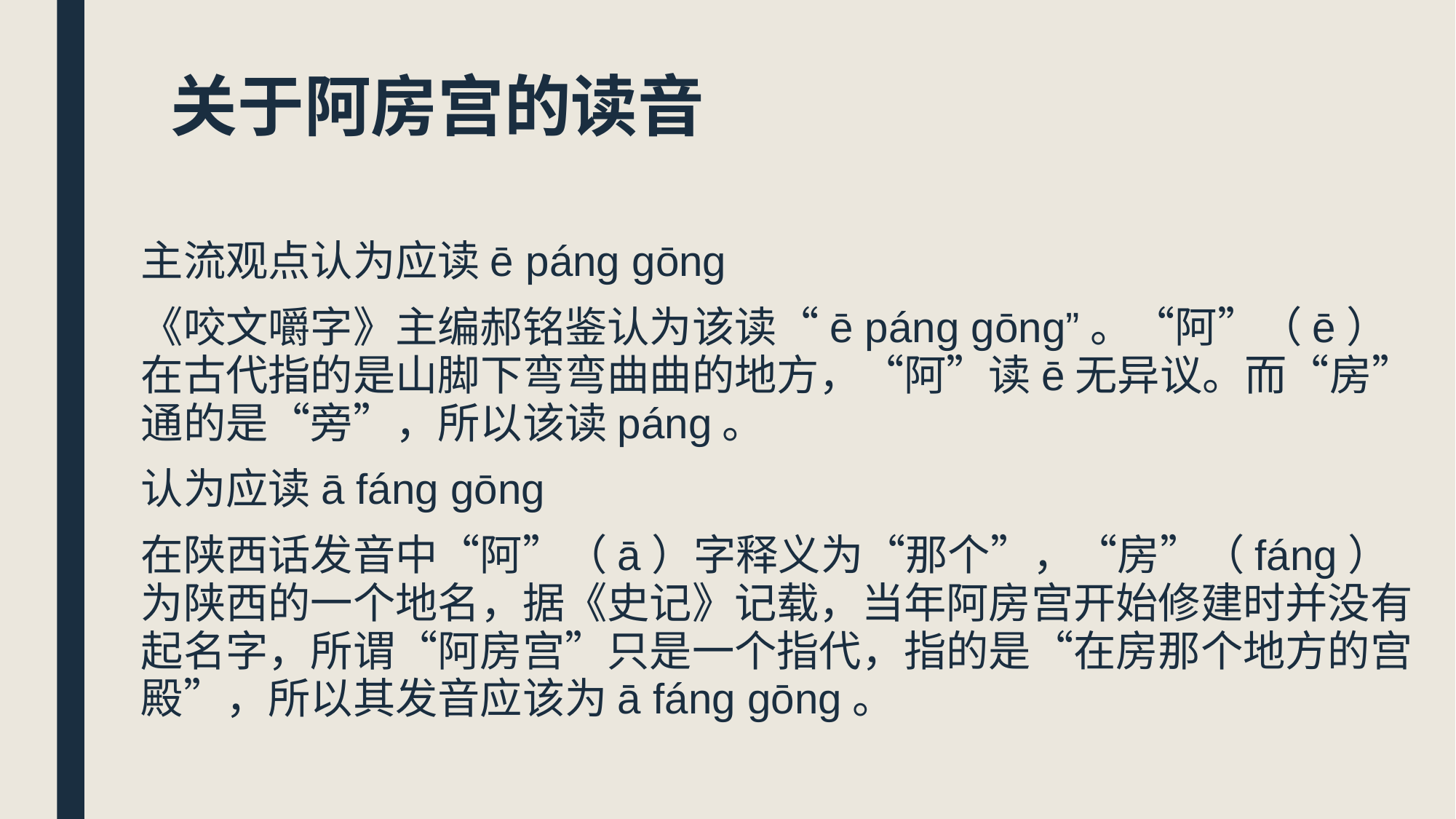

# 关于阿房宫的读音
主流观点认为应读ē páng gōng
《咬文嚼字》主编郝铭鉴认为该读“ē páng gōng”。“阿”（ē）在古代指的是山脚下弯弯曲曲的地方，“阿”读ē无异议。而“房”通的是“旁”，所以该读páng。
认为应读ā fáng gōng
在陕西话发音中“阿”（ā）字释义为“那个”，“房”（fáng）为陕西的一个地名，据《史记》记载，当年阿房宫开始修建时并没有起名字，所谓“阿房宫”只是一个指代，指的是“在房那个地方的宫殿”，所以其发音应该为ā fáng gōng。